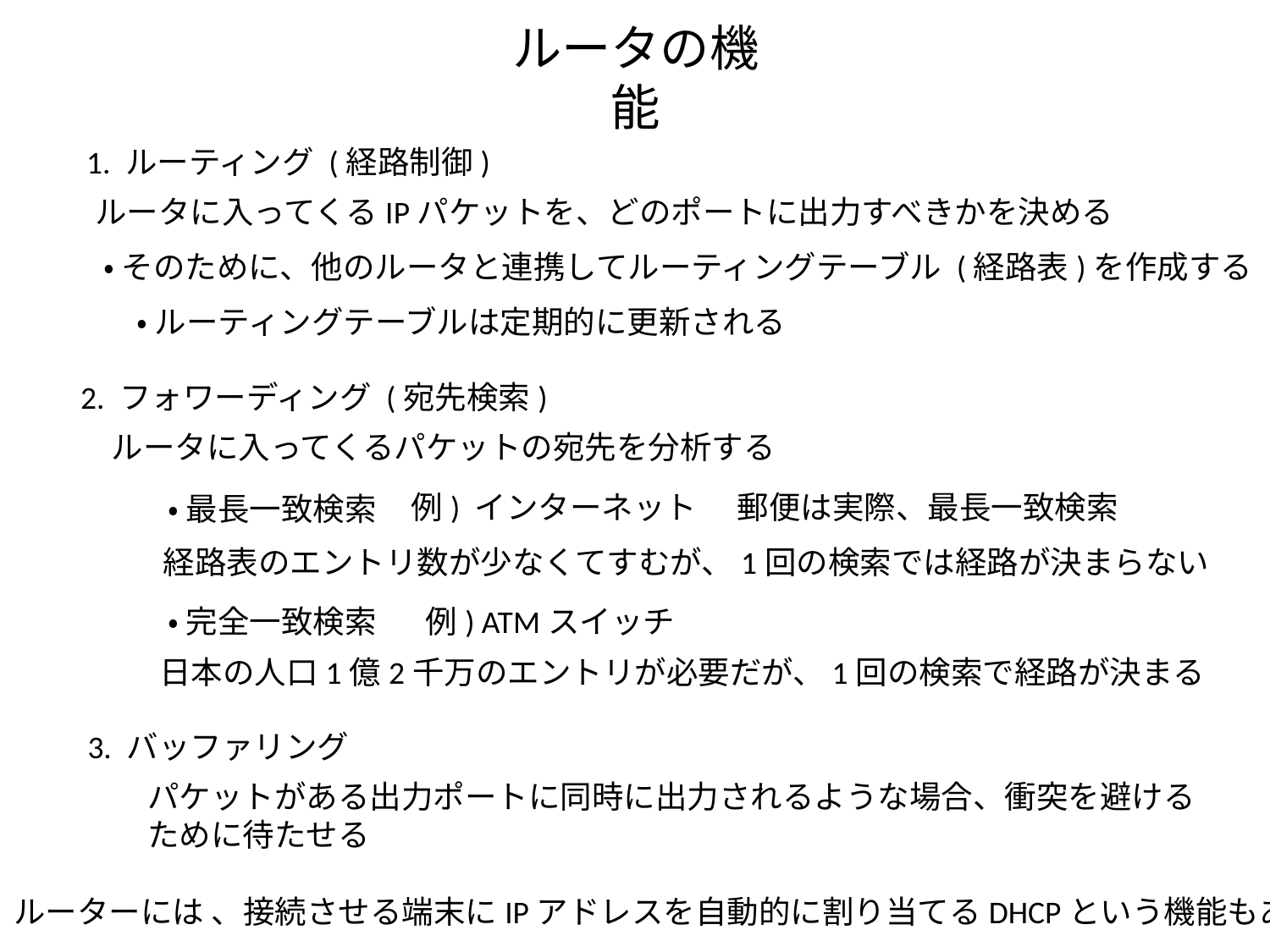

ルータの機能
1. ルーティング (経路制御)
ルータに入ってくるIPパケットを、どのポートに出力すべきかを決める
・ そのために、他のルータと連携してルーティングテーブル (経路表)を作成する
・ ルーティングテーブルは定期的に更新される
2. フォワーディング (宛先検索)
ルータに入ってくるパケットの宛先を分析する
例) インターネット
郵便は実際、最長一致検索
・ 最長一致検索
経路表のエントリ数が少なくてすむが、1回の検索では経路が決まらない
・ 完全一致検索
例) ATMスイッチ
日本の人口1億2千万のエントリが必要だが、1回の検索で経路が決まる
3. バッファリング
パケットがある出力ポートに同時に出力されるような場合、衝突を避けるために待たせる
ルーターには 、接続させる端末にIPアドレスを自動的に割り当てるDHCPという機能もある